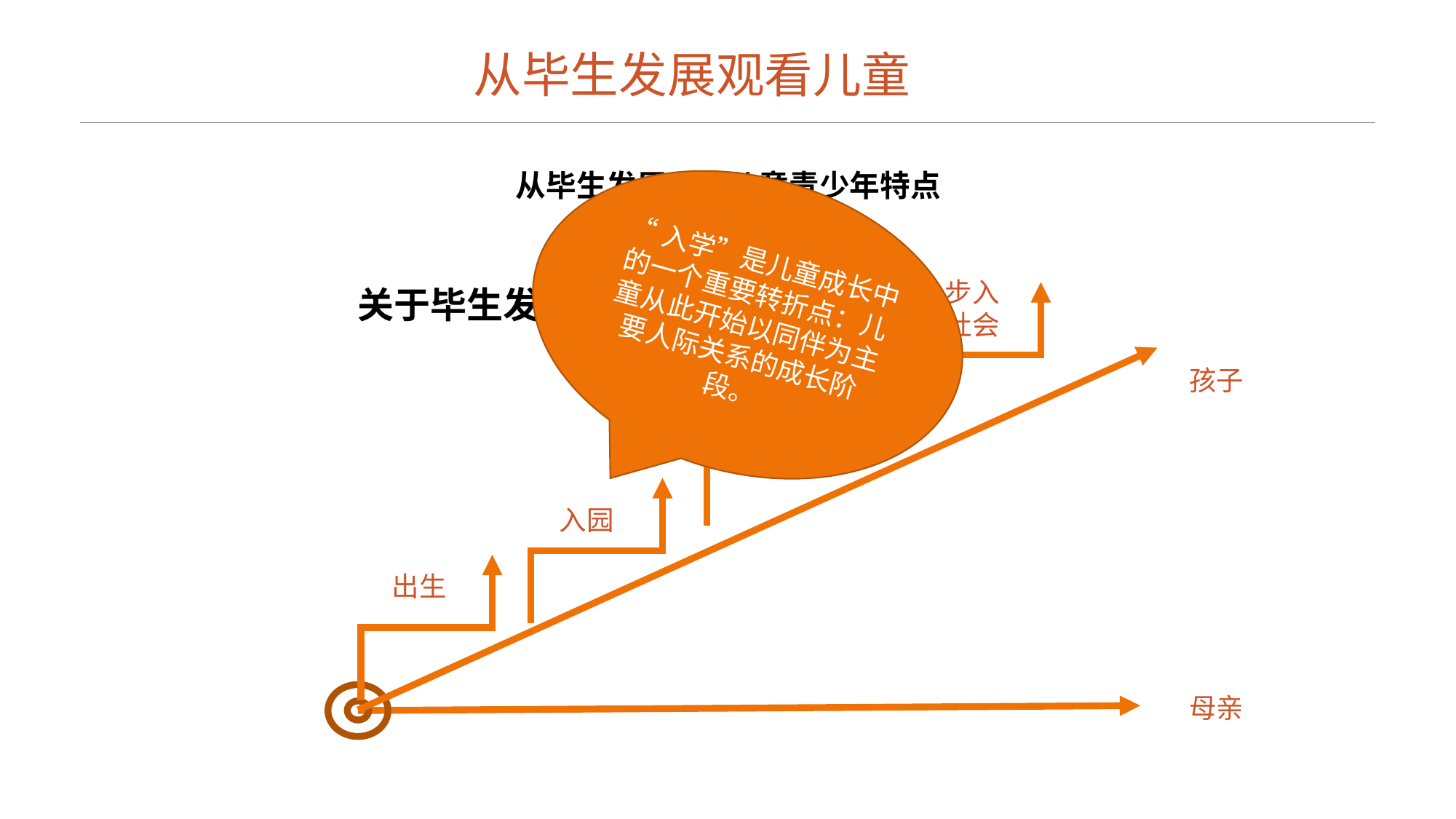

从毕生发展观看儿童

从毕生发展观看儿童青少年特点
“入学”是儿童成长中的一个重要转折点：儿童从此开始以同伴为主要人际关系的成长阶段。
步入社会
关于毕生发展观：儿童－成人－老人
孩子
青春期
入园
出生

母亲